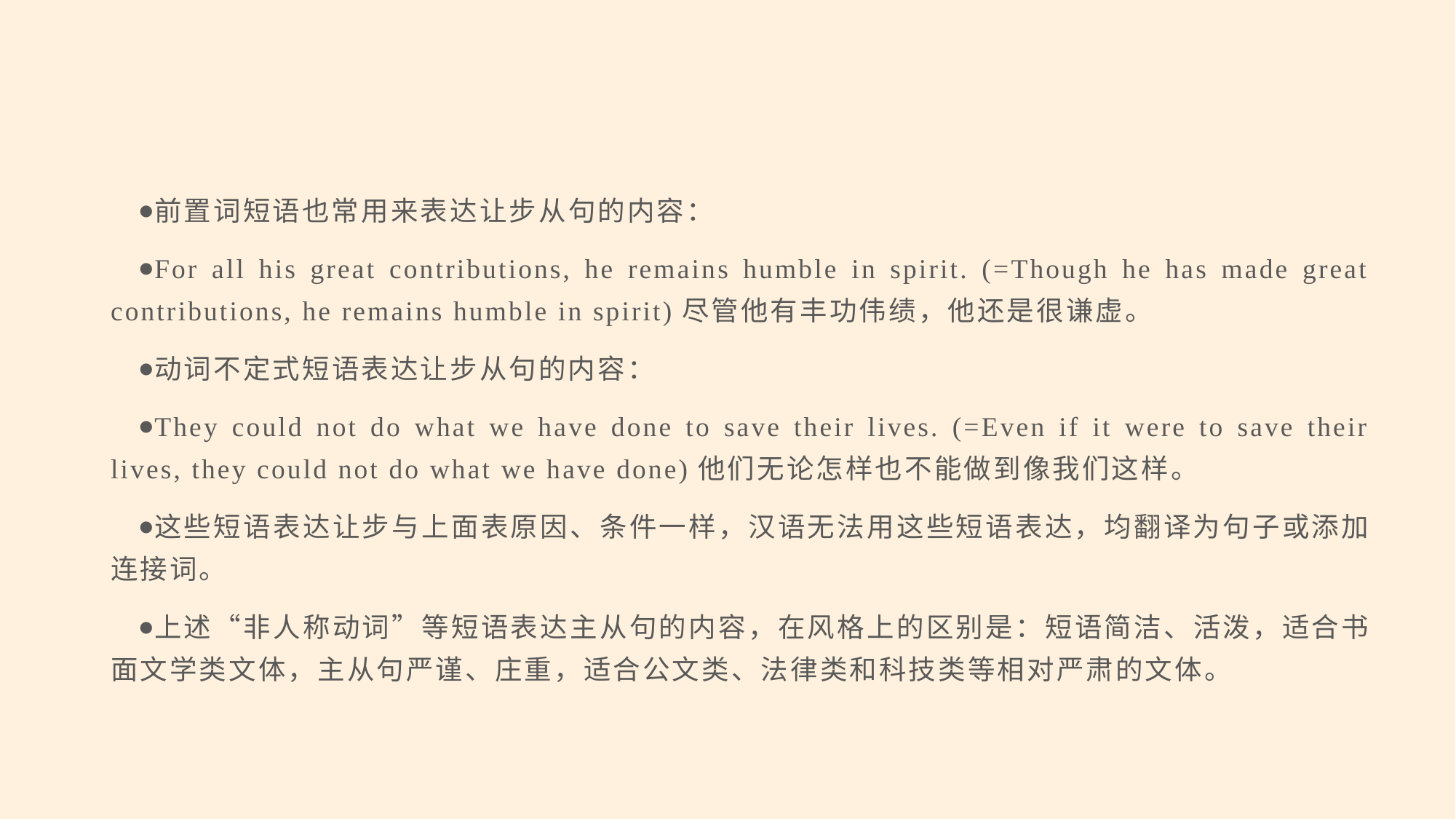

#
前置词短语也常用来表达让步从句的内容：
For all his great contributions, he remains humble in spirit. (=Though he has made great contributions, he remains humble in spirit)尽管他有丰功伟绩，他还是很谦虚。
动词不定式短语表达让步从句的内容：
They could not do what we have done to save their lives. (=Even if it were to save their lives, they could not do what we have done)他们无论怎样也不能做到像我们这样。
这些短语表达让步与上面表原因、条件一样，汉语无法用这些短语表达，均翻译为句子或添加连接词。
上述“非人称动词”等短语表达主从句的内容，在风格上的区别是：短语简洁、活泼，适合书面文学类文体，主从句严谨、庄重，适合公文类、法律类和科技类等相对严肃的文体。